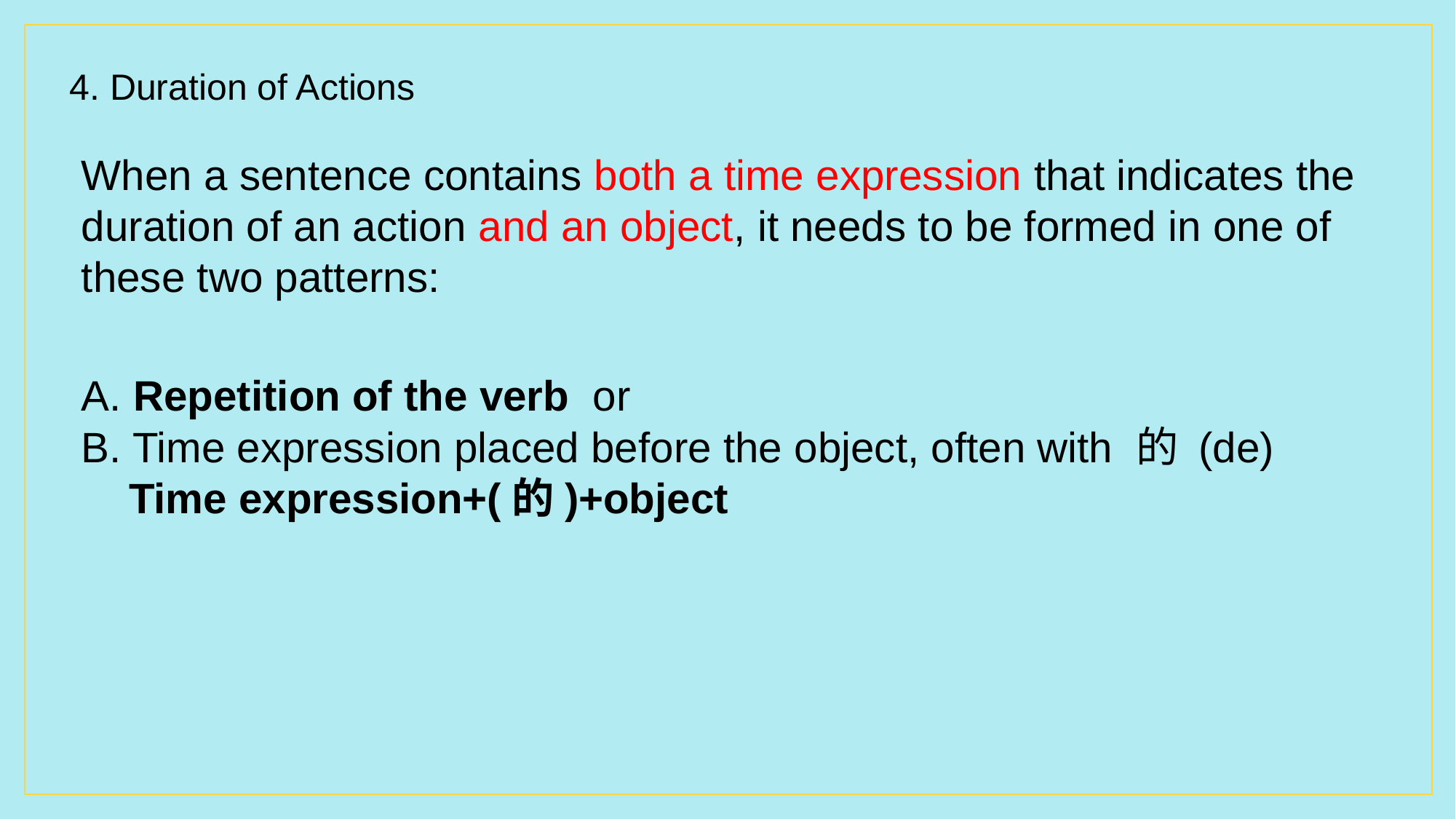

4. Duration of Actions
When a sentence contains both a time expression that indicates the duration of an action and an object, it needs to be formed in one of these two patterns:
A. Repetition of the verb  or
B. Time expression placed before the object, often with 的 (de)
    Time expression+(的)+object